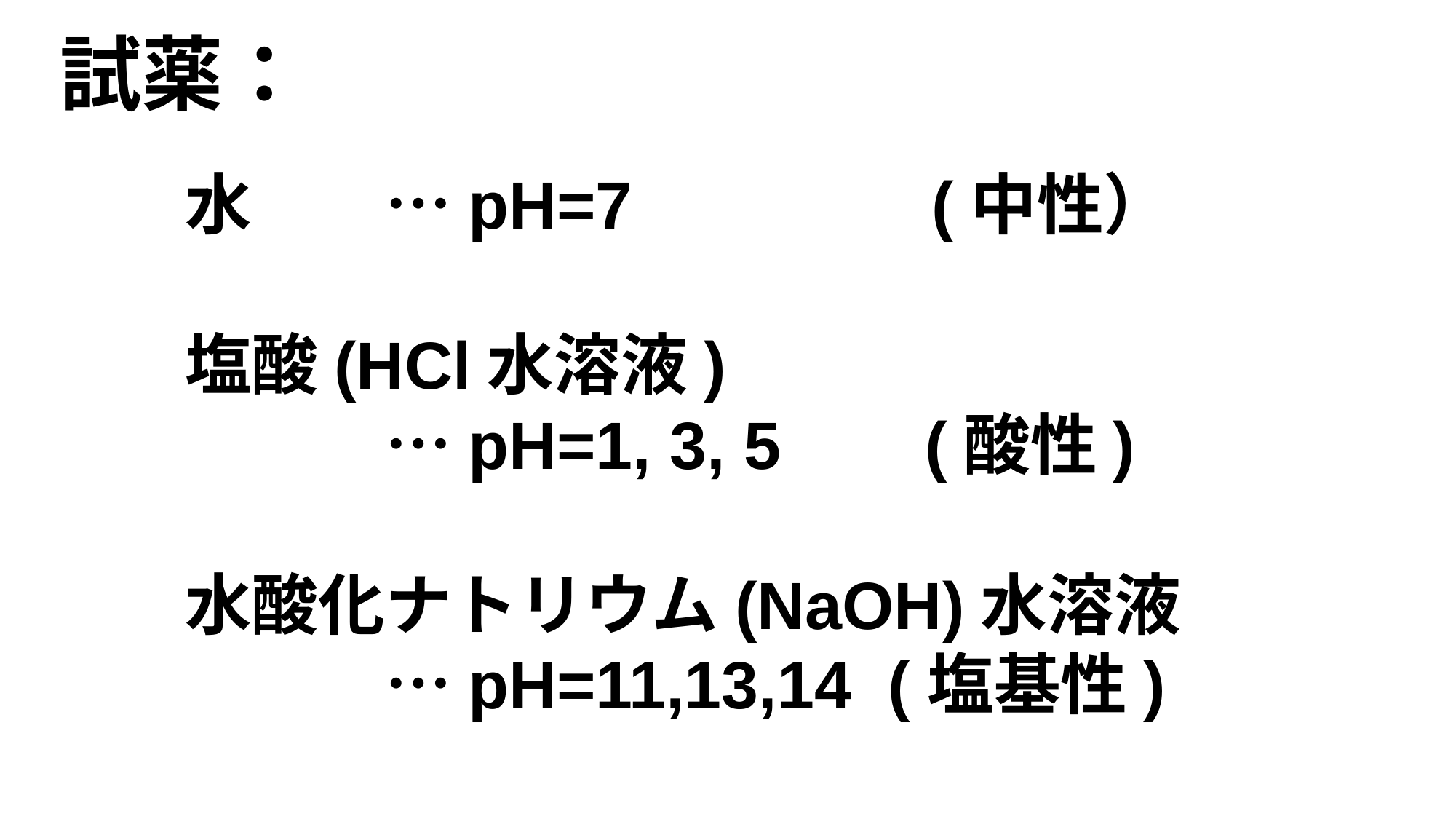

試薬：
水　　…pH=7　　　　(中性）

塩酸(HCl水溶液)
　　　…pH=1, 3, 5　   (酸性)

水酸化ナトリウム(NaOH)水溶液
　　　…pH=11,13,14  (塩基性)